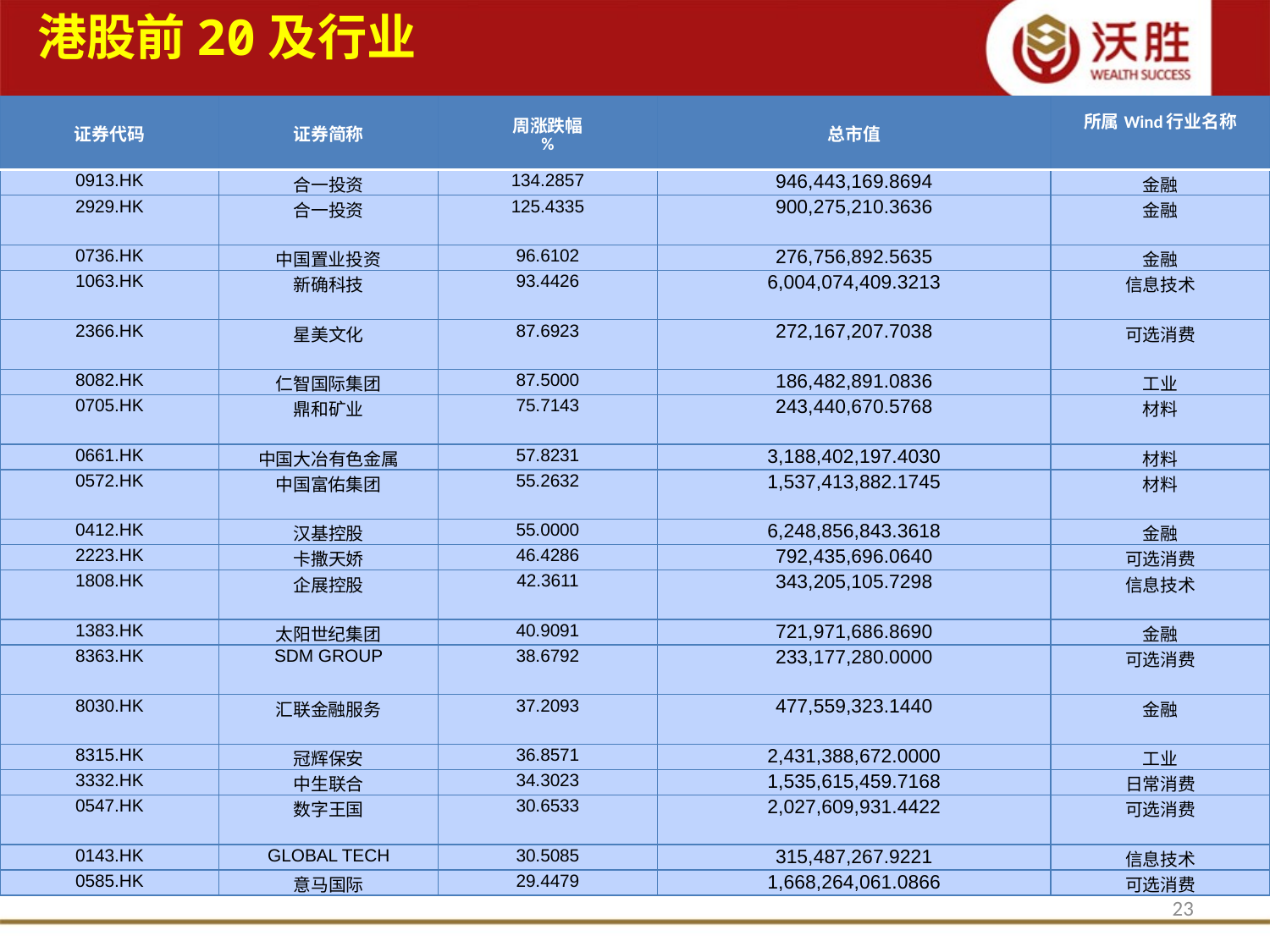

港股前20及行业

| 证券代码 | 证券简称 | 周涨跌幅 % | 总市值 | 所属Wind行业名称 |
| --- | --- | --- | --- | --- |
| 0913.HK | 合一投资 | 134.2857 | 946,443,169.8694 | 金融 |
| 2929.HK | 合一投资 | 125.4335 | 900,275,210.3636 | 金融 |
| 0736.HK | 中国置业投资 | 96.6102 | 276,756,892.5635 | 金融 |
| 1063.HK | 新确科技 | 93.4426 | 6,004,074,409.3213 | 信息技术 |
| 2366.HK | 星美文化 | 87.6923 | 272,167,207.7038 | 可选消费 |
| 8082.HK | 仁智国际集团 | 87.5000 | 186,482,891.0836 | 工业 |
| 0705.HK | 鼎和矿业 | 75.7143 | 243,440,670.5768 | 材料 |
| 0661.HK | 中国大冶有色金属 | 57.8231 | 3,188,402,197.4030 | 材料 |
| 0572.HK | 中国富佑集团 | 55.2632 | 1,537,413,882.1745 | 材料 |
| 0412.HK | 汉基控股 | 55.0000 | 6,248,856,843.3618 | 金融 |
| 2223.HK | 卡撒天娇 | 46.4286 | 792,435,696.0640 | 可选消费 |
| 1808.HK | 企展控股 | 42.3611 | 343,205,105.7298 | 信息技术 |
| 1383.HK | 太阳世纪集团 | 40.9091 | 721,971,686.8690 | 金融 |
| 8363.HK | SDM GROUP | 38.6792 | 233,177,280.0000 | 可选消费 |
| 8030.HK | 汇联金融服务 | 37.2093 | 477,559,323.1440 | 金融 |
| 8315.HK | 冠辉保安 | 36.8571 | 2,431,388,672.0000 | 工业 |
| 3332.HK | 中生联合 | 34.3023 | 1,535,615,459.7168 | 日常消费 |
| 0547.HK | 数字王国 | 30.6533 | 2,027,609,931.4422 | 可选消费 |
| 0143.HK | GLOBAL TECH | 30.5085 | 315,487,267.9221 | 信息技术 |
| 0585.HK | 意马国际 | 29.4479 | 1,668,264,061.0866 | 可选消费 |
23